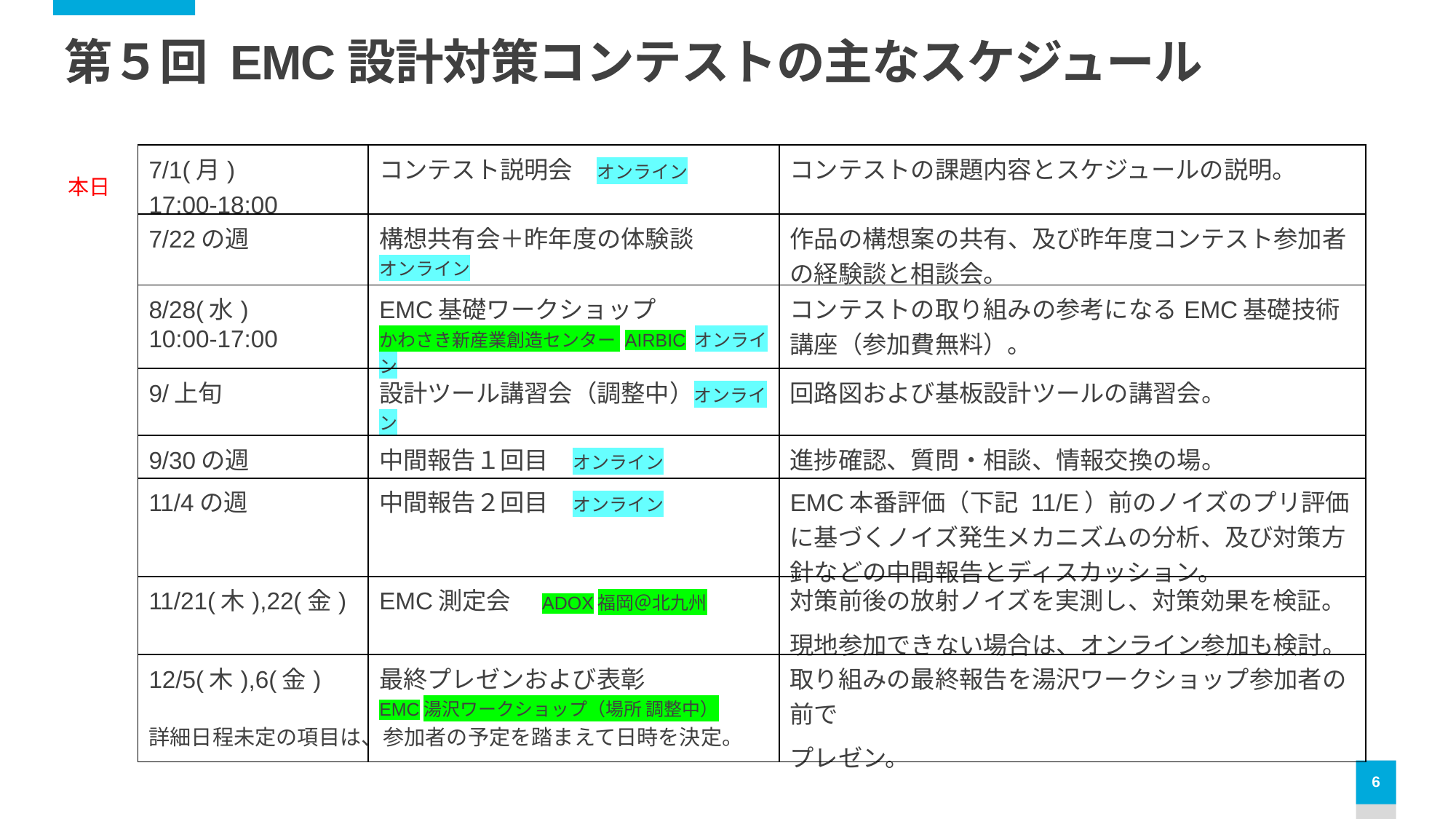

# 第５回 EMC設計対策コンテストの主なスケジュール
| 7/1(月) 17:00-18:00 | コンテスト説明会　オンライン | コンテストの課題内容とスケジュールの説明。 |
| --- | --- | --- |
| 7/22の週 | 構想共有会＋昨年度の体験談 オンライン | 作品の構想案の共有、及び昨年度コンテスト参加者の経験談と相談会。 |
| 8/28(水) 10:00-17:00 | EMC基礎ワークショップ かわさき新産業創造センター AIRBIC オンライン | コンテストの取り組みの参考になるEMC基礎技術講座（参加費無料）。 |
| 9/上旬 | 設計ツール講習会（調整中）オンライン | 回路図および基板設計ツールの講習会。 |
| 9/30の週 | 中間報告１回目　オンライン | 進捗確認、質問・相談、情報交換の場。 |
| 11/4の週 | 中間報告２回目　オンライン | EMC本番評価（下記 11/E）前のノイズのプリ評価に基づくノイズ発生メカニズムの分析、及び対策方針などの中間報告とディスカッション。 |
| 11/21(木),22(金) | EMC測定会　ADOX福岡＠北九州 | 対策前後の放射ノイズを実測し、対策効果を検証。 現地参加できない場合は、オンライン参加も検討。 |
| 12/5(木),6(金) | 最終プレゼンおよび表彰 EMC湯沢ワークショップ（場所 調整中） | 取り組みの最終報告を湯沢ワークショップ参加者の前で プレゼン。 |
本日
詳細日程未定の項目は、参加者の予定を踏まえて日時を決定。